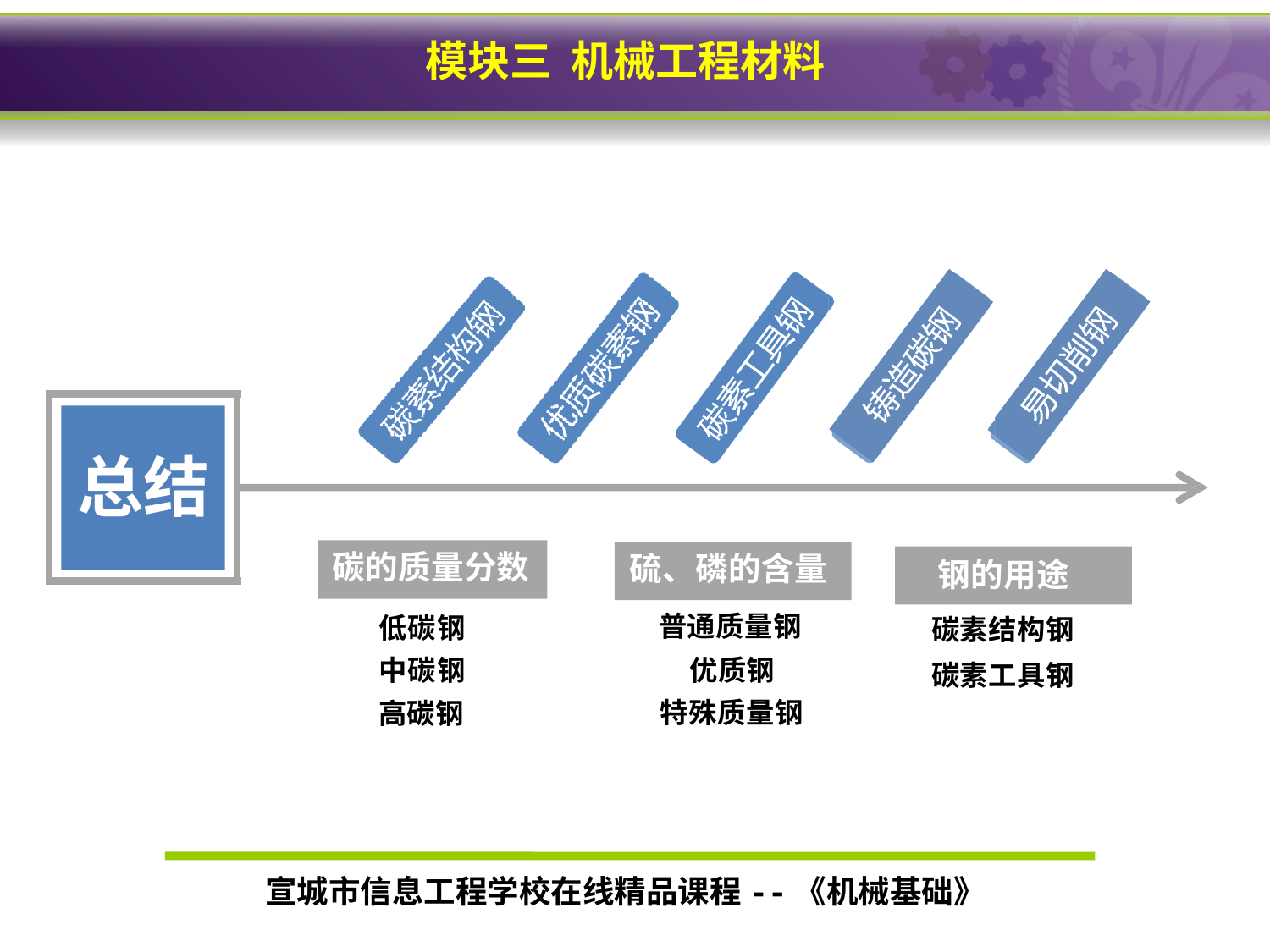

总结

碳的质量分数
硫、磷的含量

钢的用途

普通质量钢 优质钢
特殊质量钢
碳素结构钢 碳素工具钢
低碳钢 中碳钢 高碳钢